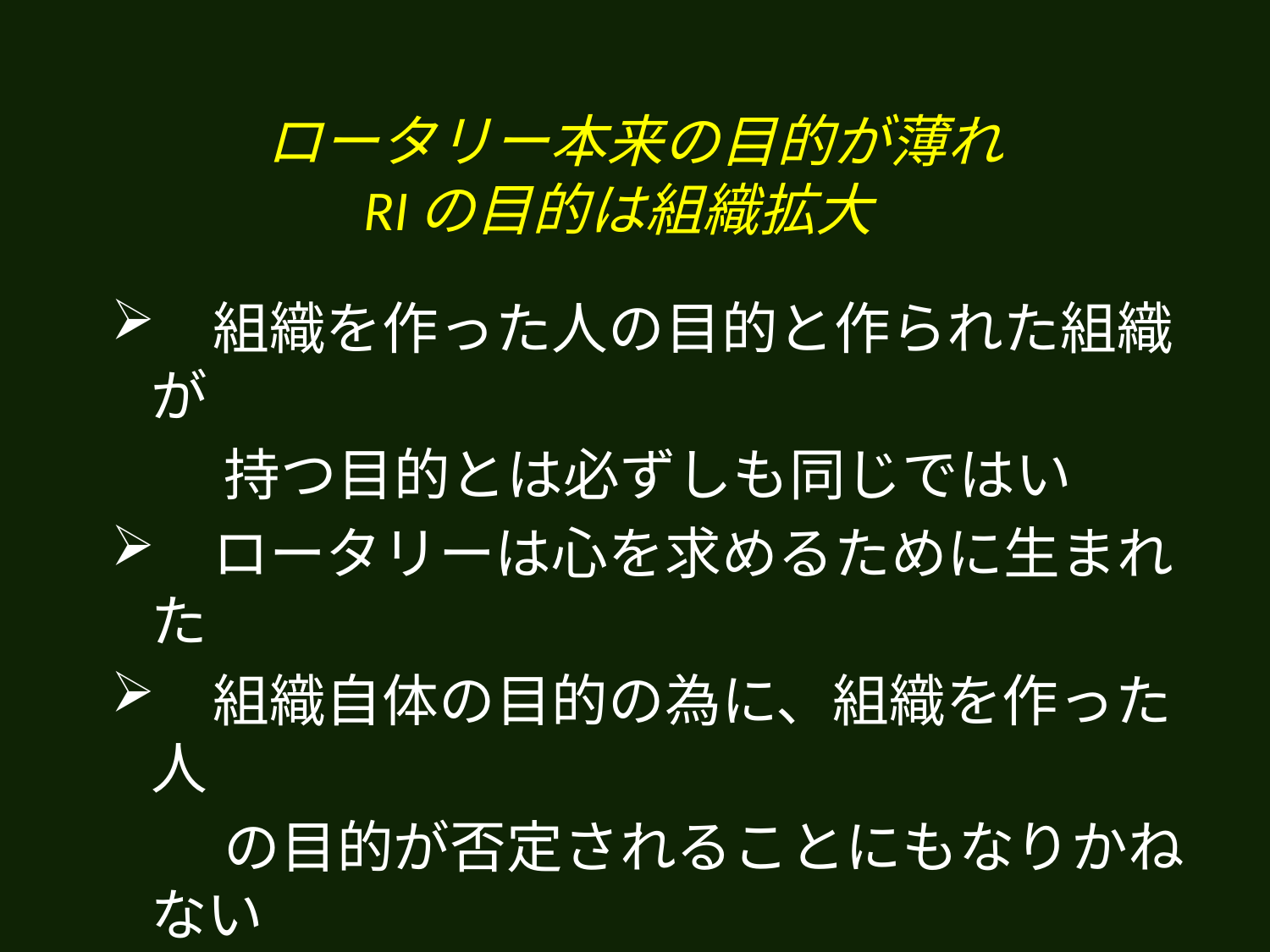

# ロータリー本来の目的が薄れ RIの目的は組織拡大
　組織を作った人の目的と作られた組織が
　　持つ目的とは必ずしも同じではい
　ロータリーは心を求めるために生まれた
　組織自体の目的の為に、組織を作った人
　　の目的が否定されることにもなりかねない
　組織は組織を防衛するのであって、組織
　　　　を作ってきた哲学を防衛するのではない